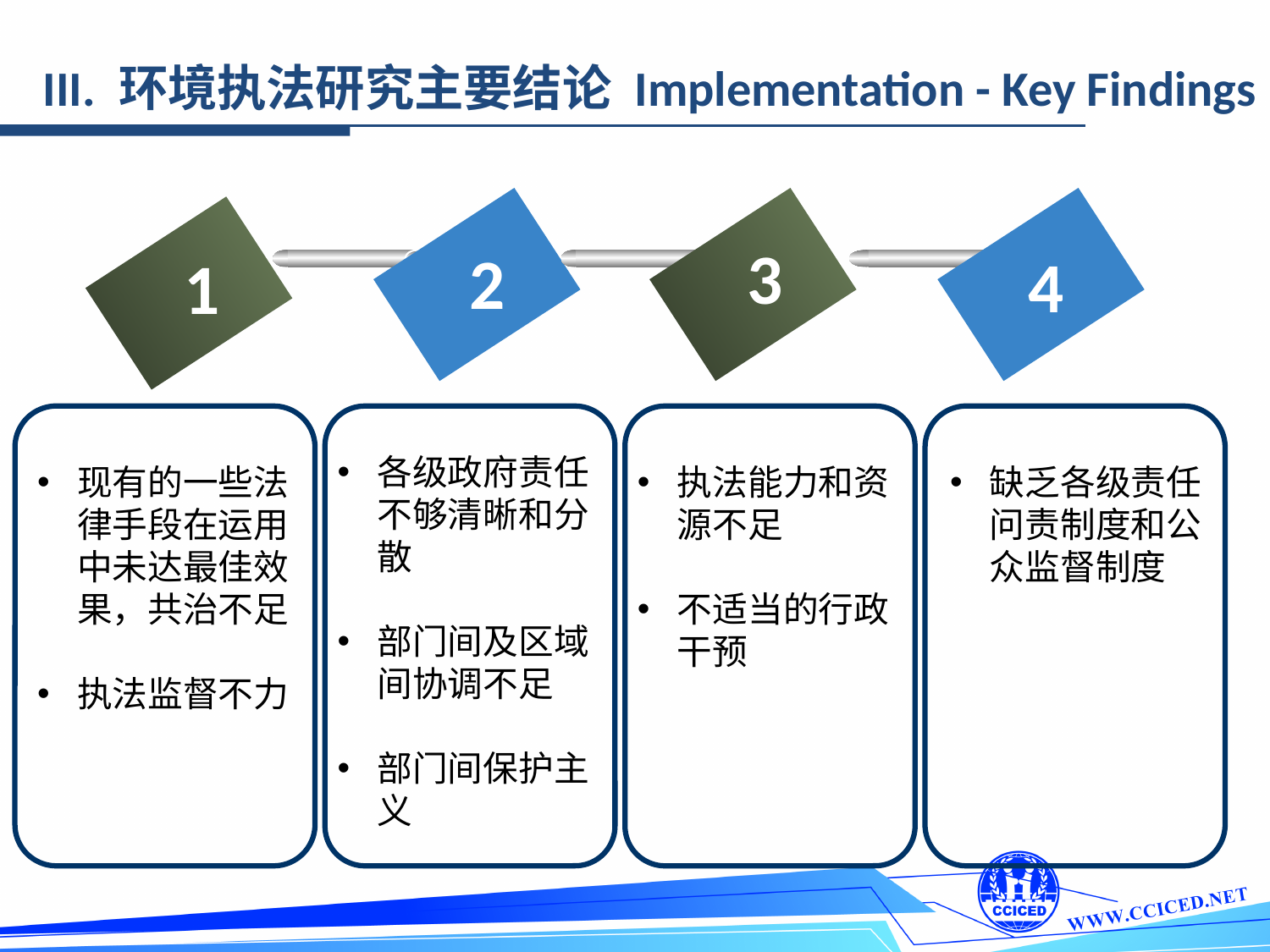

III. 环境执法研究主要结论 Implementation - Key Findings

3
2
4
1

各级政府责任不够清晰和分散

部门间及区域间协调不足

部门间保护主义

现有的一些法律手段在运用中未达最佳效果，共治不足

执法监督不力

执法能力和资源不足

不适当的行政干预

缺乏各级责任问责制度和公众监督制度